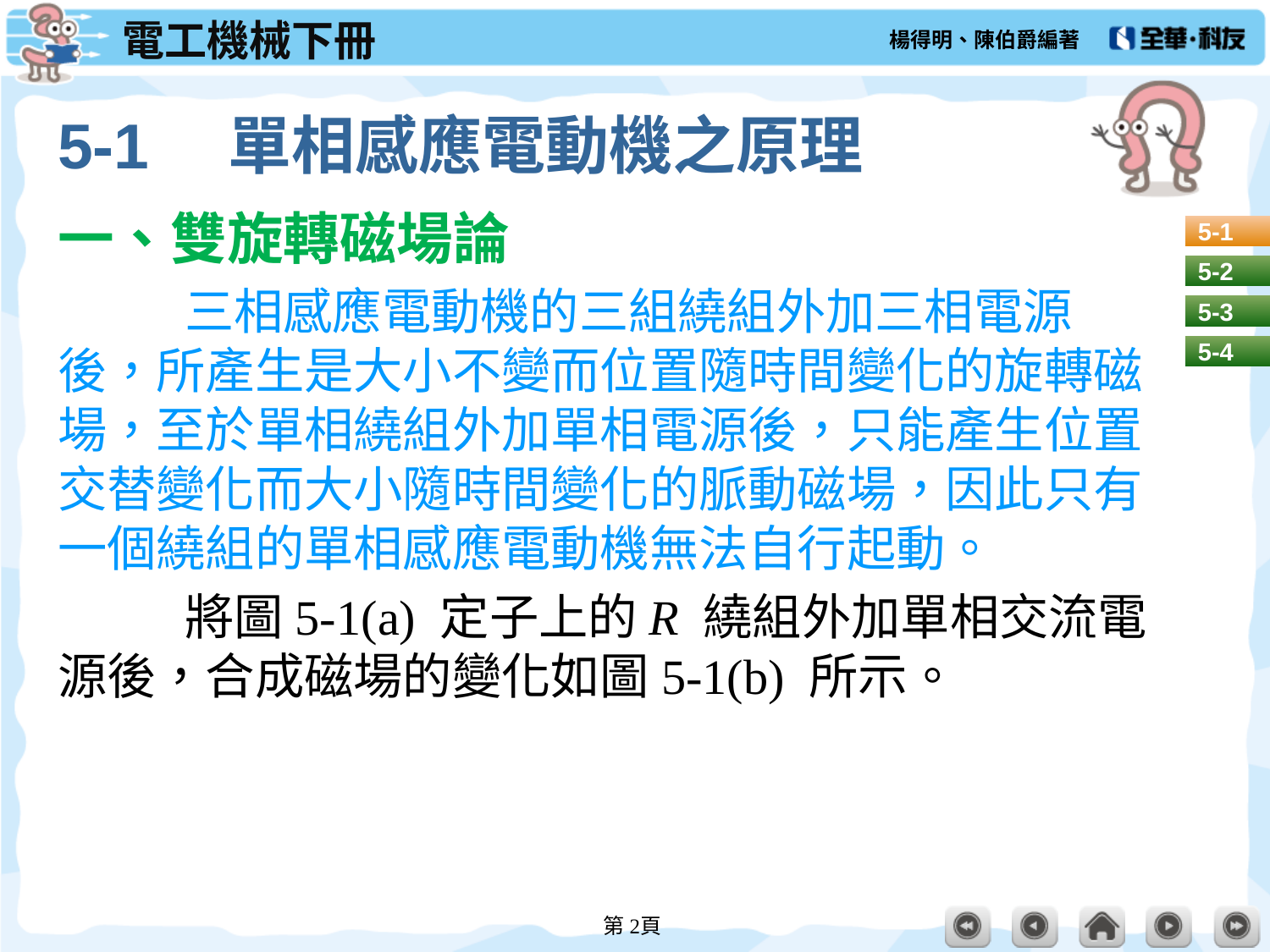

# 5-1　單相感應電動機之原理
一、雙旋轉磁場論
	三相感應電動機的三組繞組外加三相電源後，所產生是大小不變而位置隨時間變化的旋轉磁場，至於單相繞組外加單相電源後，只能產生位置交替變化而大小隨時間變化的脈動磁場，因此只有一個繞組的單相感應電動機無法自行起動。
	將圖5-1(a) 定子上的R 繞組外加單相交流電源後，合成磁場的變化如圖5-1(b) 所示。